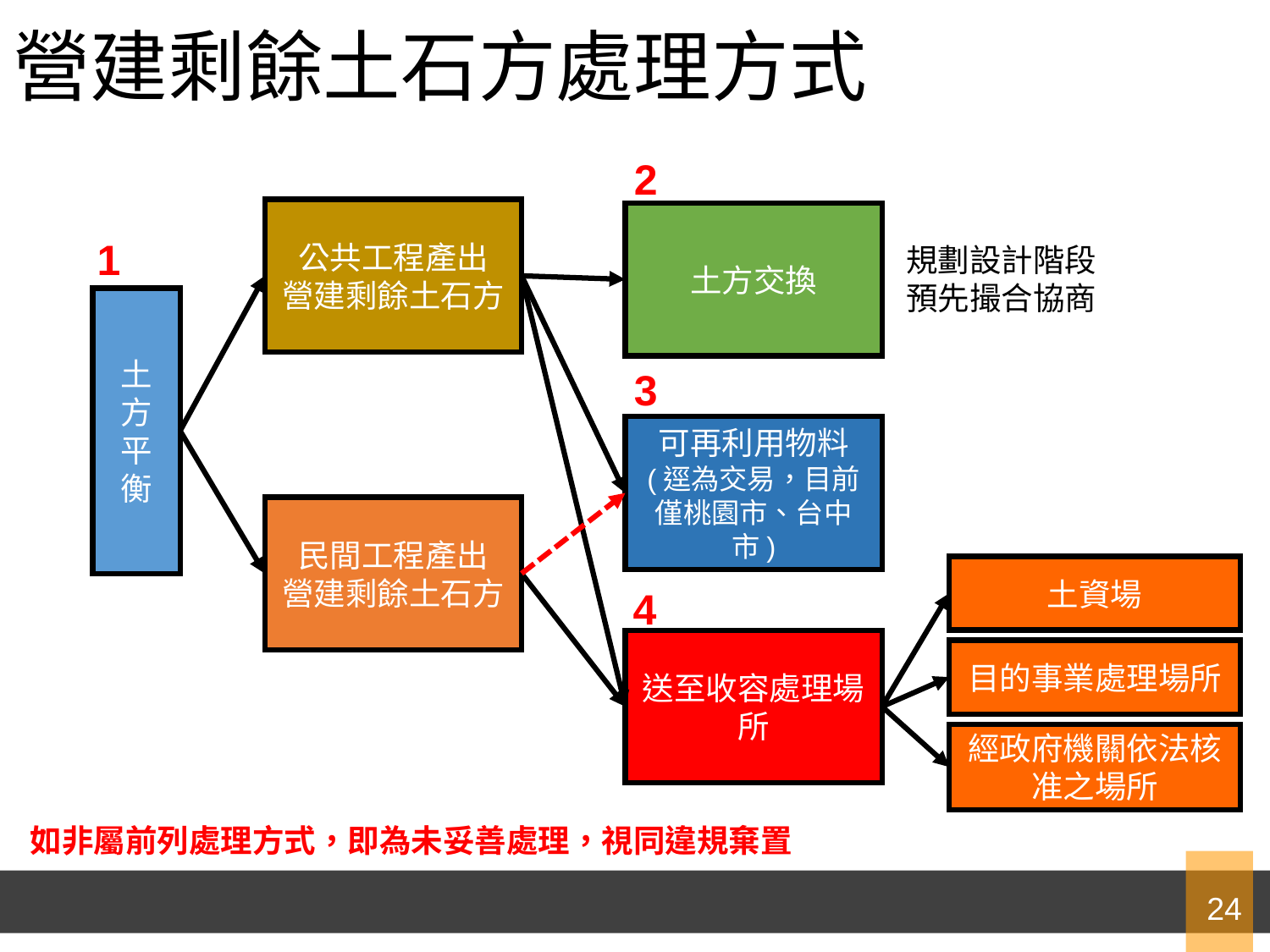

# 營建剩餘土石方處理方式
2
公共工程產出
營建剩餘土石方
土方交換
1
規劃設計階段預先撮合協商
土方平衡
3
可再利用物料
(逕為交易，目前僅桃園市、台中市)
民間工程產出
營建剩餘土石方
土資場
4
送至收容處理場所
目的事業處理場所
經政府機關依法核准之場所
如非屬前列處理方式，即為未妥善處理，視同違規棄置
24